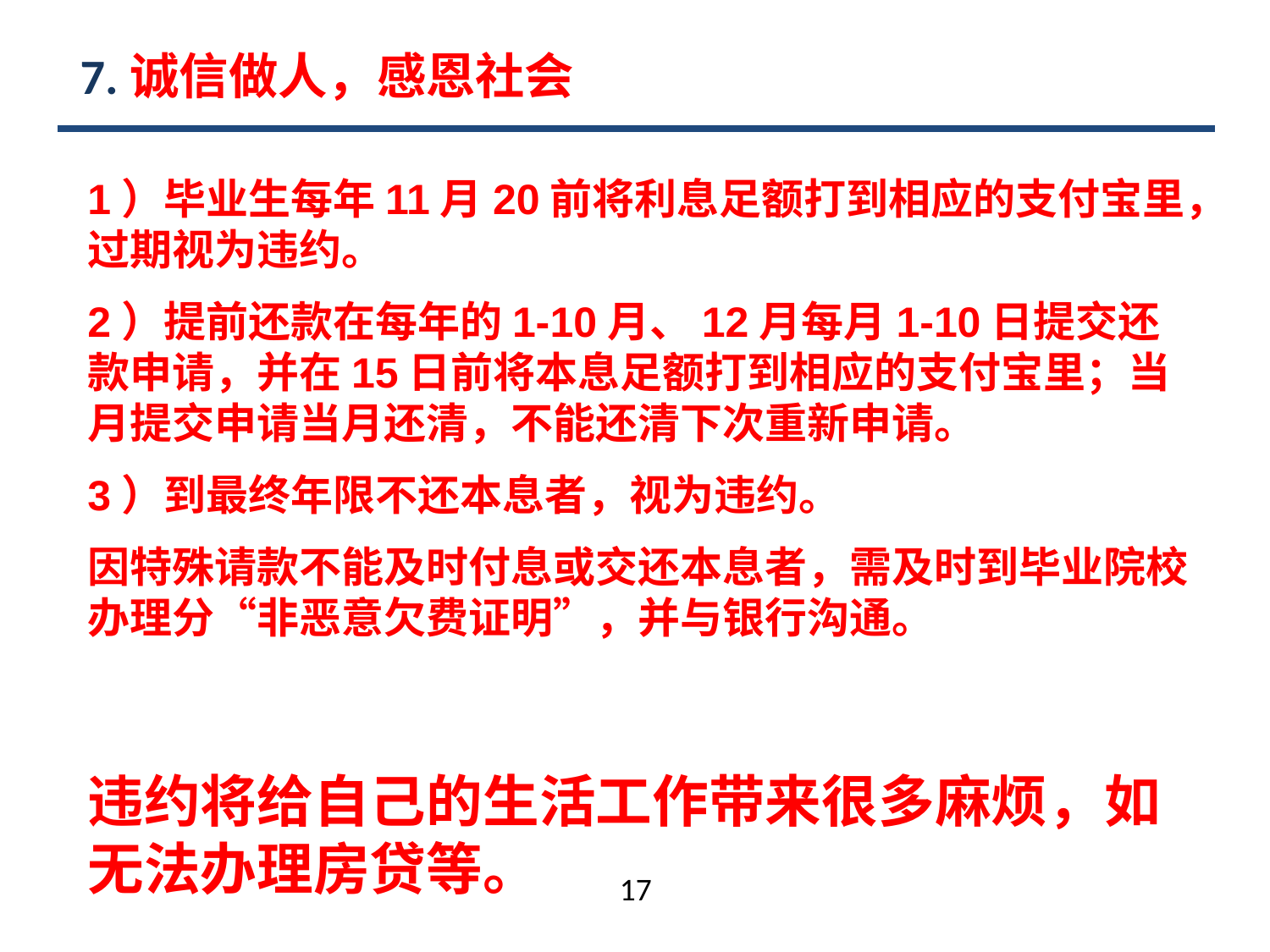

7.诚信做人，感恩社会
1）毕业生每年11月20前将利息足额打到相应的支付宝里，过期视为违约。
2）提前还款在每年的1-10月、12月每月1-10日提交还款申请，并在15日前将本息足额打到相应的支付宝里；当月提交申请当月还清，不能还清下次重新申请。
3）到最终年限不还本息者，视为违约。
因特殊请款不能及时付息或交还本息者，需及时到毕业院校办理分“非恶意欠费证明”，并与银行沟通。

违约将给自己的生活工作带来很多麻烦，如无法办理房贷等。

17